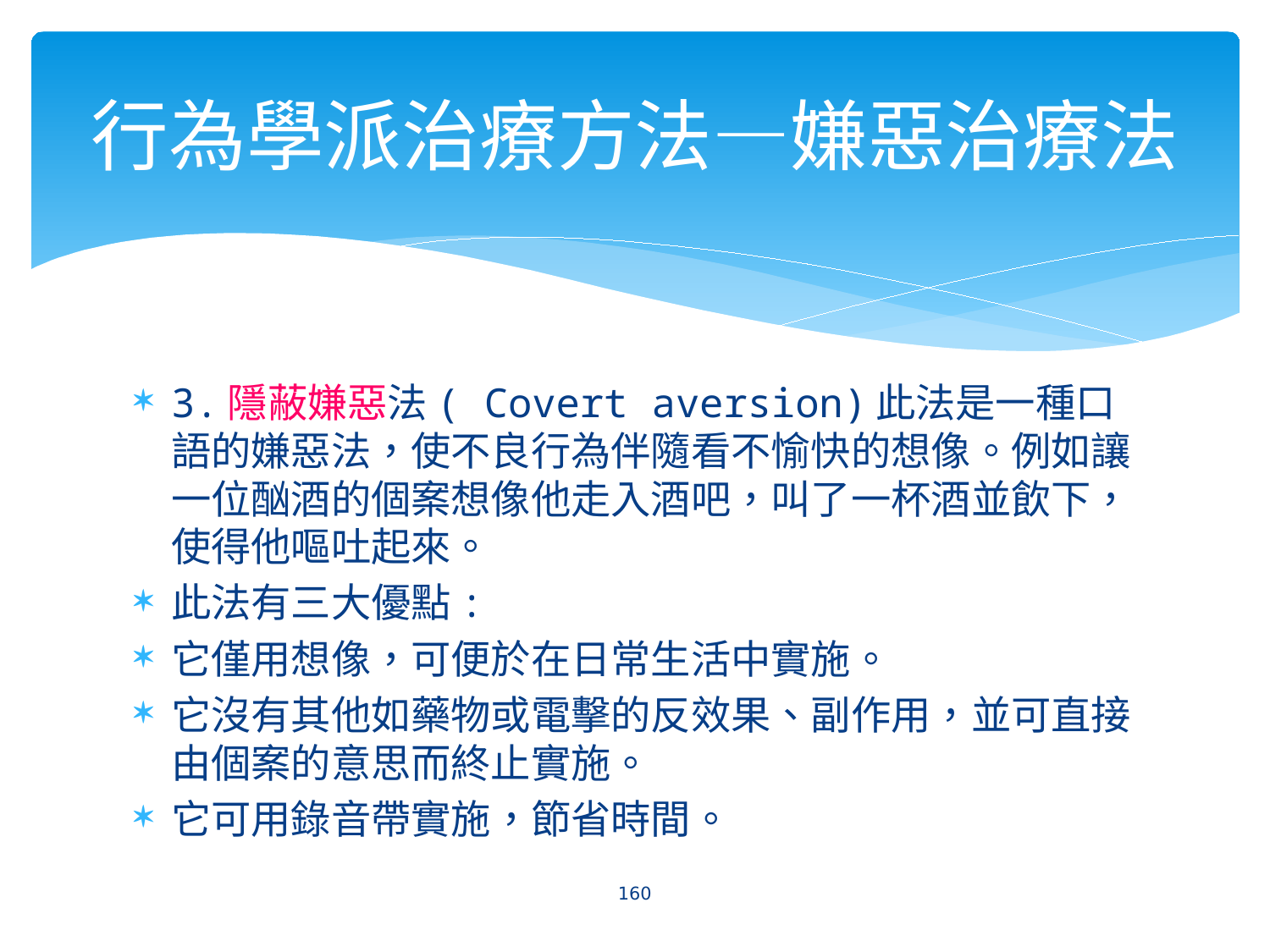

# 行為學派治療方法—嫌惡治療法
3.隱蔽嫌惡法( Covert aversion)此法是一種口語的嫌惡法，使不良行為伴隨看不愉快的想像。例如讓一位酗酒的個案想像他走入酒吧，叫了一杯酒並飲下，使得他嘔吐起來。
此法有三大優點:
它僅用想像，可便於在日常生活中實施。
它沒有其他如藥物或電擊的反效果、副作用，並可直接由個案的意思而終止實施。
它可用錄音帶實施，節省時間。
160